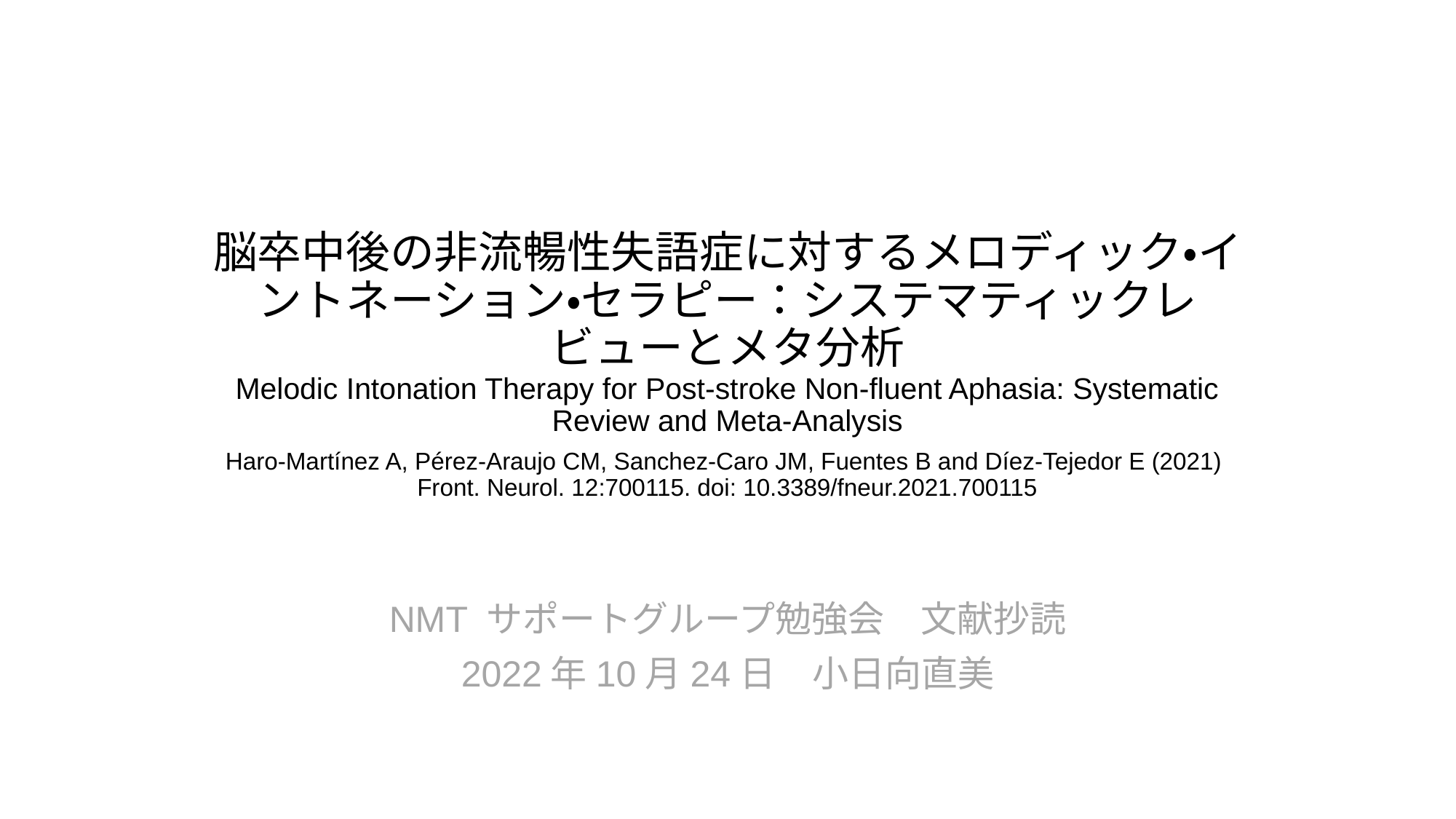

# 脳卒中後の非流暢性失語症に対するメロディック・イントネーション・セラピー：システマティックレビューとメタ分析 Melodic Intonation Therapy for Post-stroke Non-fluent Aphasia: Systematic Review and Meta-Analysis Haro-Martínez A, Pérez-Araujo CM, Sanchez-Caro JM, Fuentes B and Díez-Tejedor E (2021)  Front. Neurol. 12:700115. doi: 10.3389/fneur.2021.700115
NMT サポートグループ勉強会　文献抄読
2022年10月24日　小日向直美